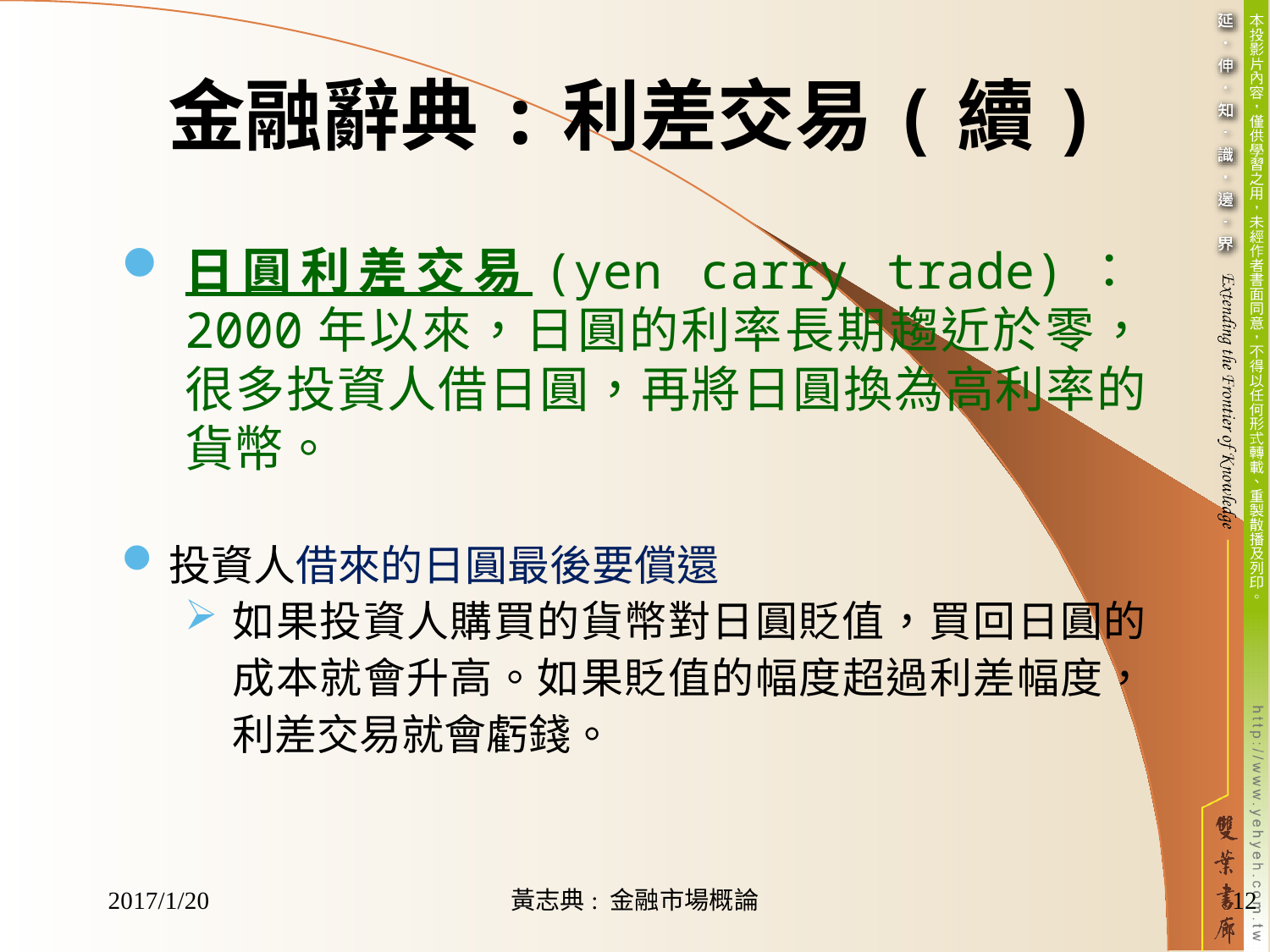

金融辭典:利差交易(續)
日圓利差交易(yen carry trade)：2000年以來，日圓的利率長期趨近於零，很多投資人借日圓，再將日圓換為高利率的貨幣。

投資人借來的日圓最後要償還
如果投資人購買的貨幣對日圓貶值，買回日圓的成本就會升高。如果貶值的幅度超過利差幅度，利差交易就會虧錢。

2017/1/20
黃志典: 金融市場概論
12